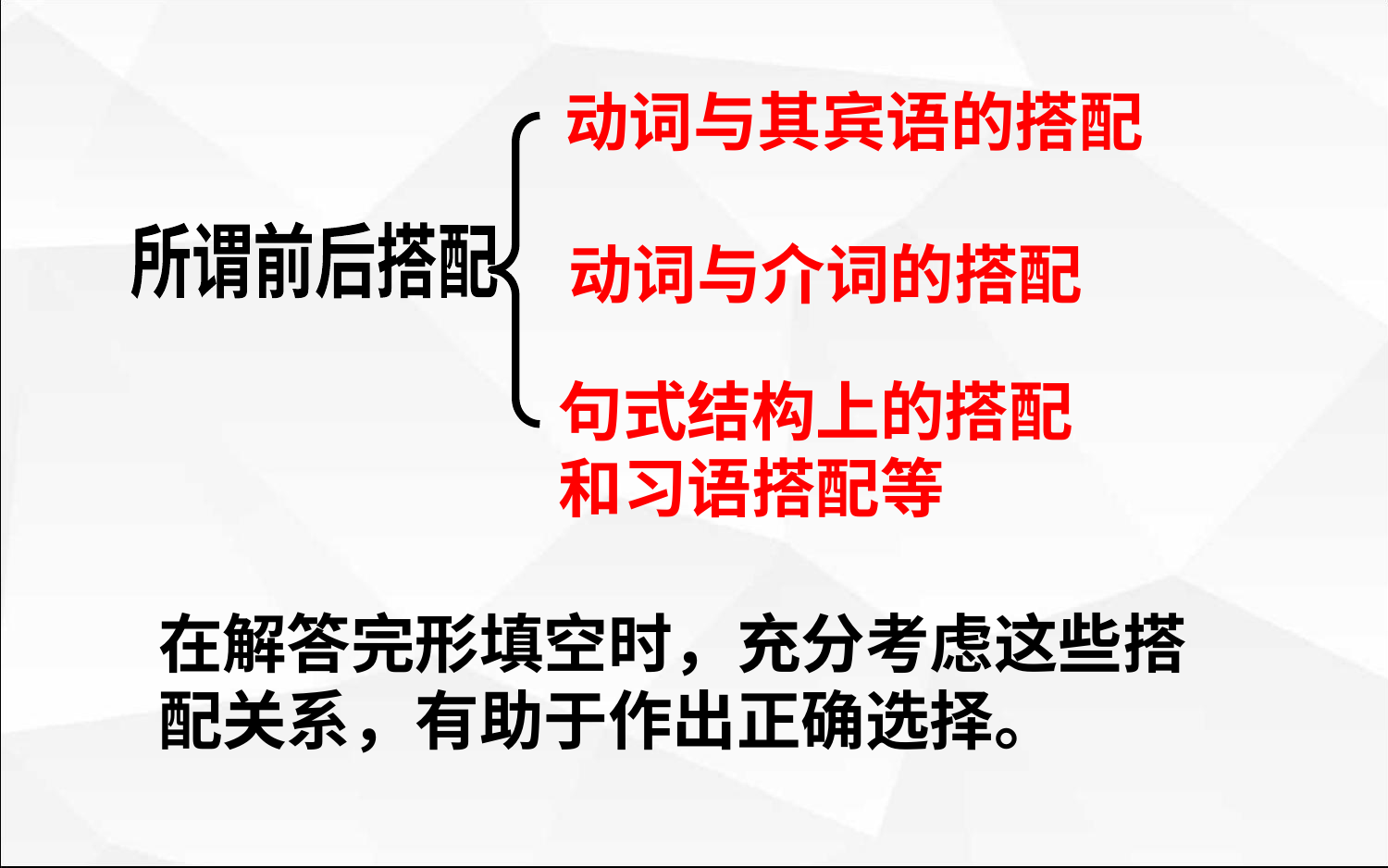

动词与其宾语的搭配

所谓前后搭配
动词与介词的搭配
句式结构上的搭配
和习语搭配等
在解答完形填空时，充分考虑这些搭配关系，有助于作出正确选择。